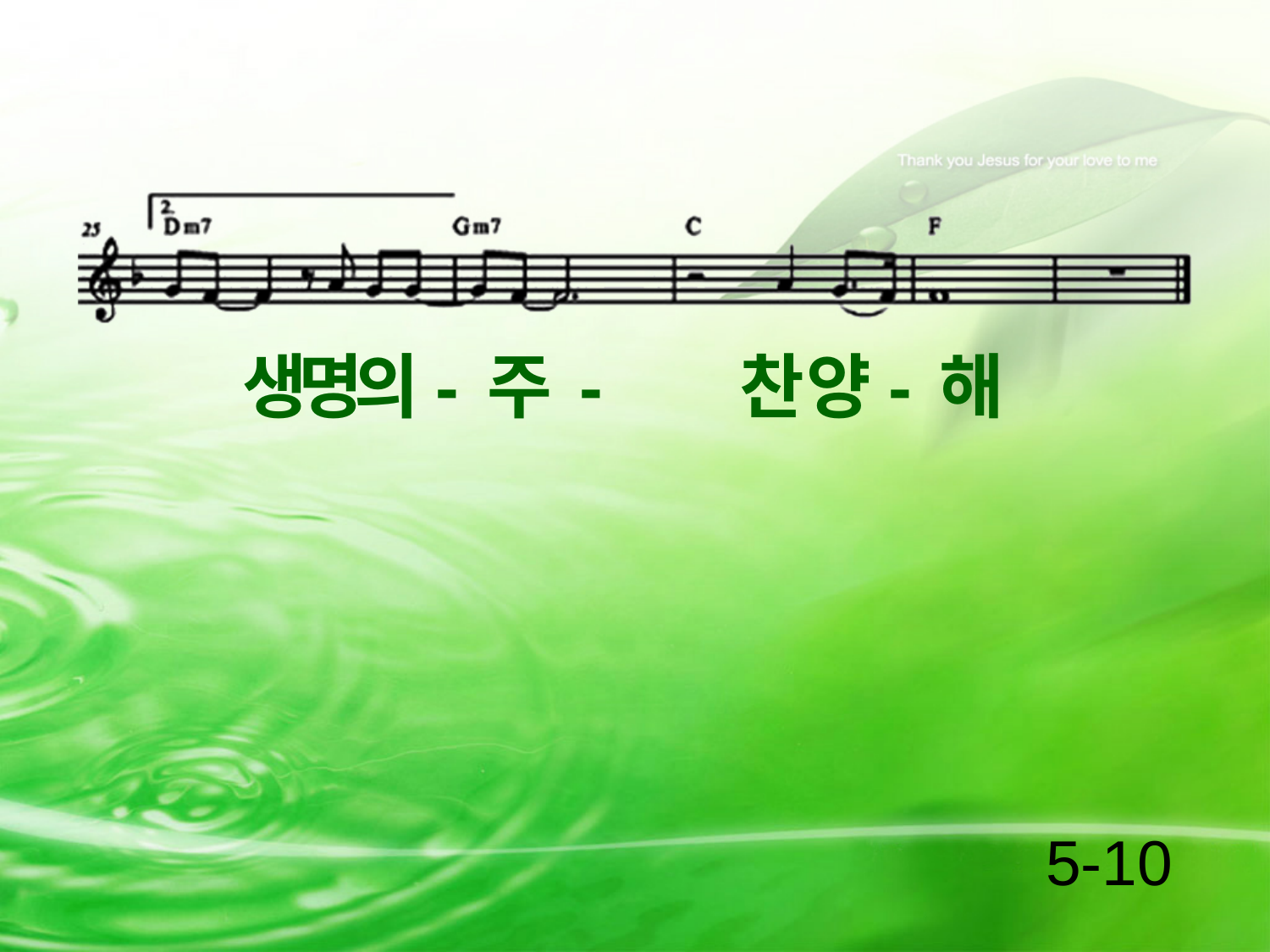

생명의- 주 -           찬 양- 해
5-10